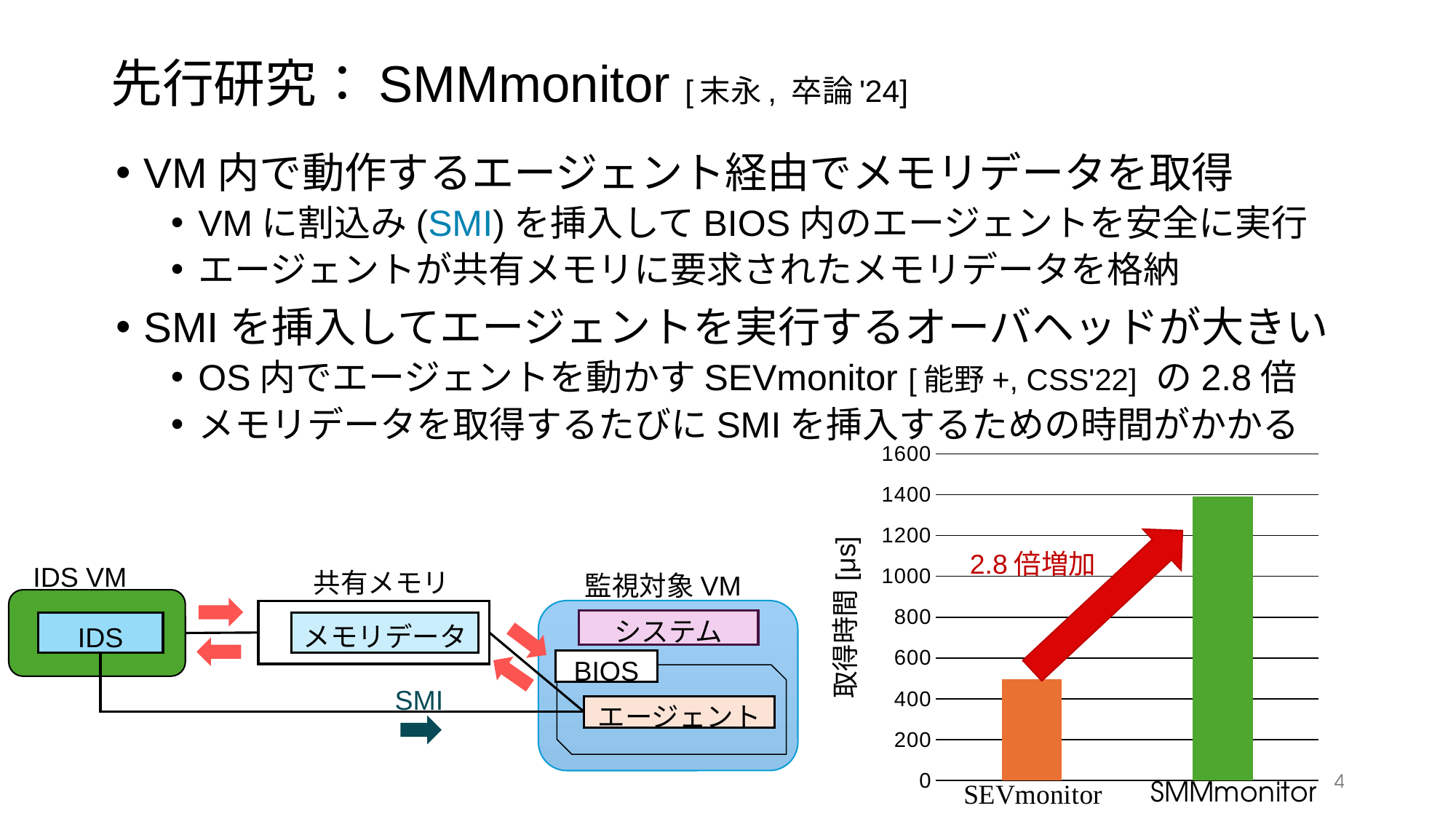

# 先行研究：SMMmonitor [末永, 卒論'24]
VM内で動作するエージェント経由でメモリデータを取得
VMに割込み(SMI)を挿入してBIOS内のエージェントを安全に実行
エージェントが共有メモリに要求されたメモリデータを格納
SMIを挿入してエージェントを実行するオーバヘッドが大きい
OS内でエージェントを動かすSEVmonitor [能野+, CSS'22] の2.8倍
メモリデータを取得するたびにSMIを挿入するための時間がかかる

### Chart

| Category |  |
|---|---|
| SEV monitor | 497.0 |
| SMM monitor | 1392.0 |
2.8倍増加
IDS VM
共有メモリ
監視対象VM

システム
IDS
BIOS

SMI
エージェント

メモリデータ

4